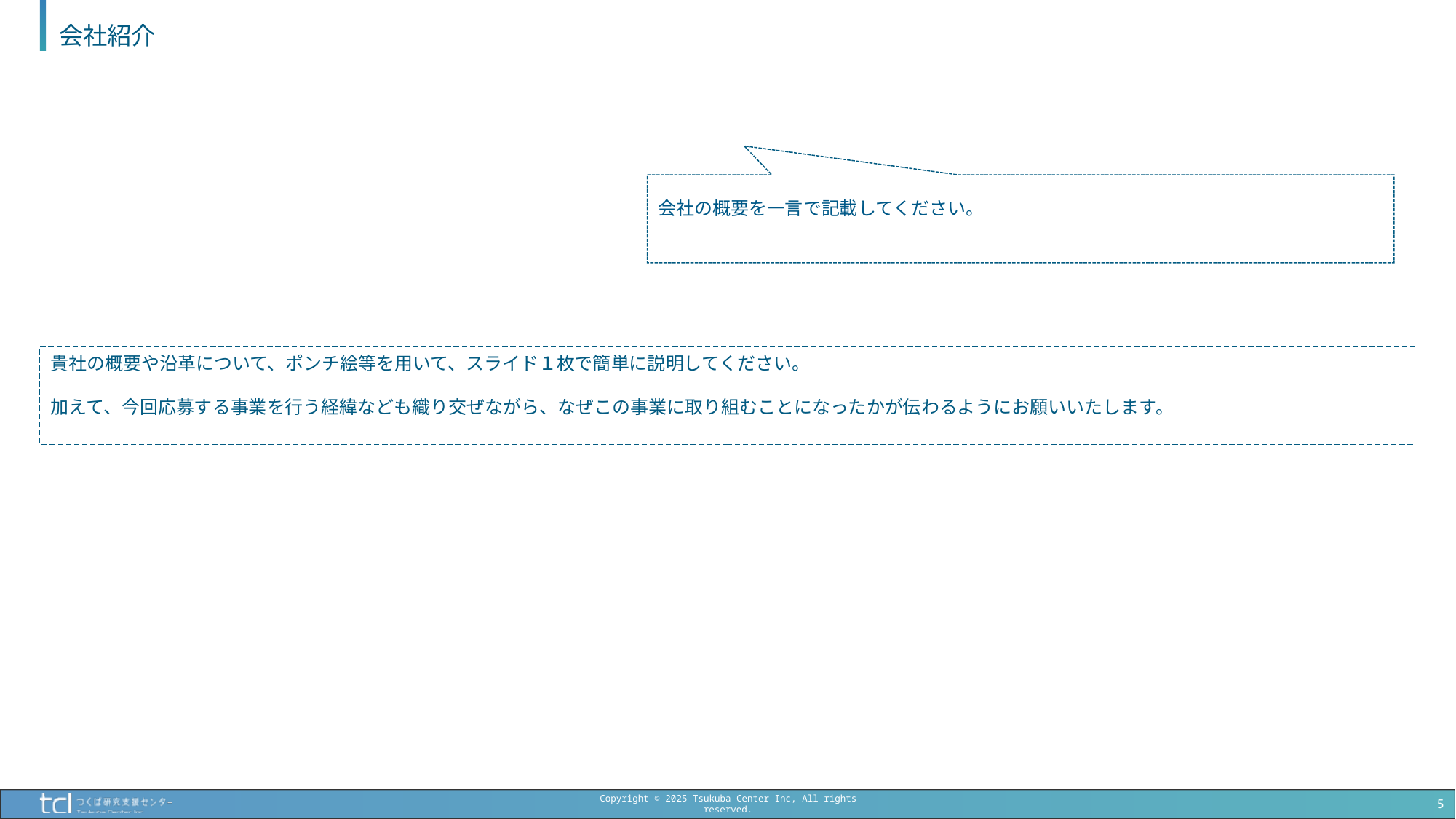

# 会社紹介

会社の概要を一言で記載してください。

貴社の概要や沿革について、ポンチ絵等を用いて、スライド１枚で簡単に説明してください。

加えて、今回応募する事業を行う経緯なども織り交ぜながら、なぜこの事業に取り組むことになったかが伝わるようにお願いいたします。

5